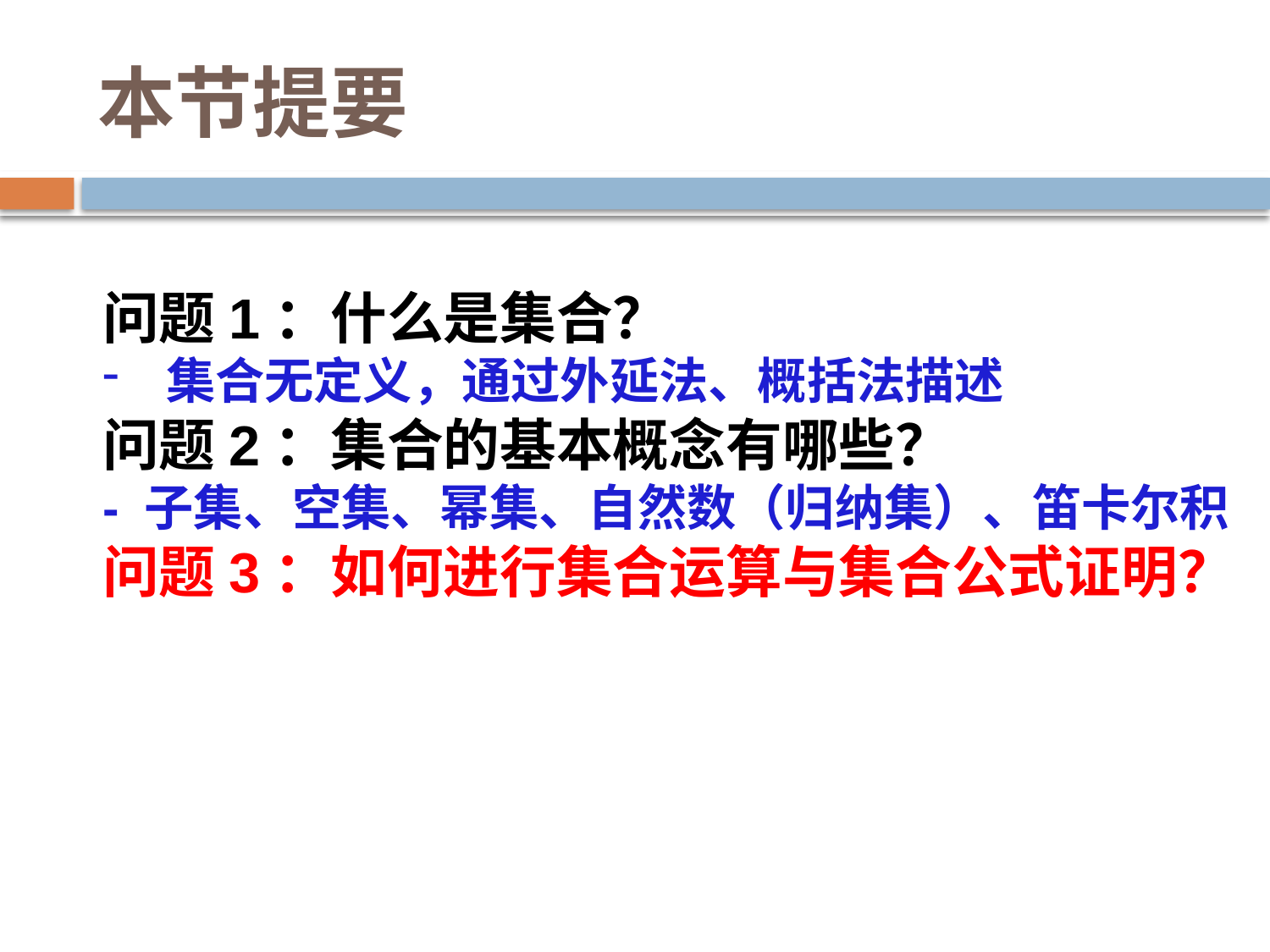

# 本节提要
问题1：什么是集合？
集合无定义，通过外延法、概括法描述
问题2：集合的基本概念有哪些？
- 子集、空集、幂集、自然数（归纳集）、笛卡尔积
问题3：如何进行集合运算与集合公式证明？